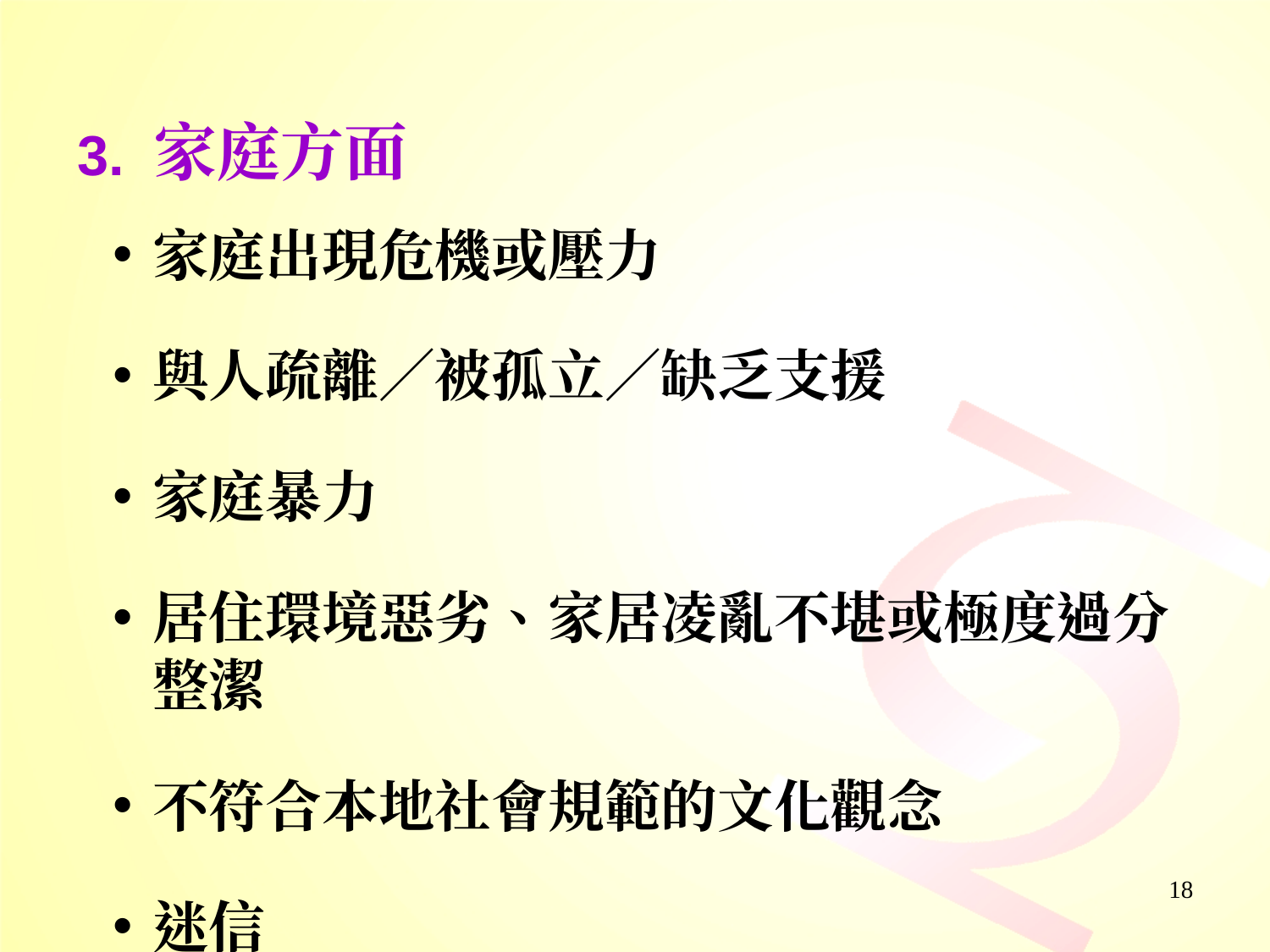

3. 家庭方面

家庭出現危機或壓力

與人疏離／被孤立／缺乏支援

家庭暴力

居住環境惡劣、家居凌亂不堪或極度過分整潔

不符合本地社會規範的文化觀念

迷信

18